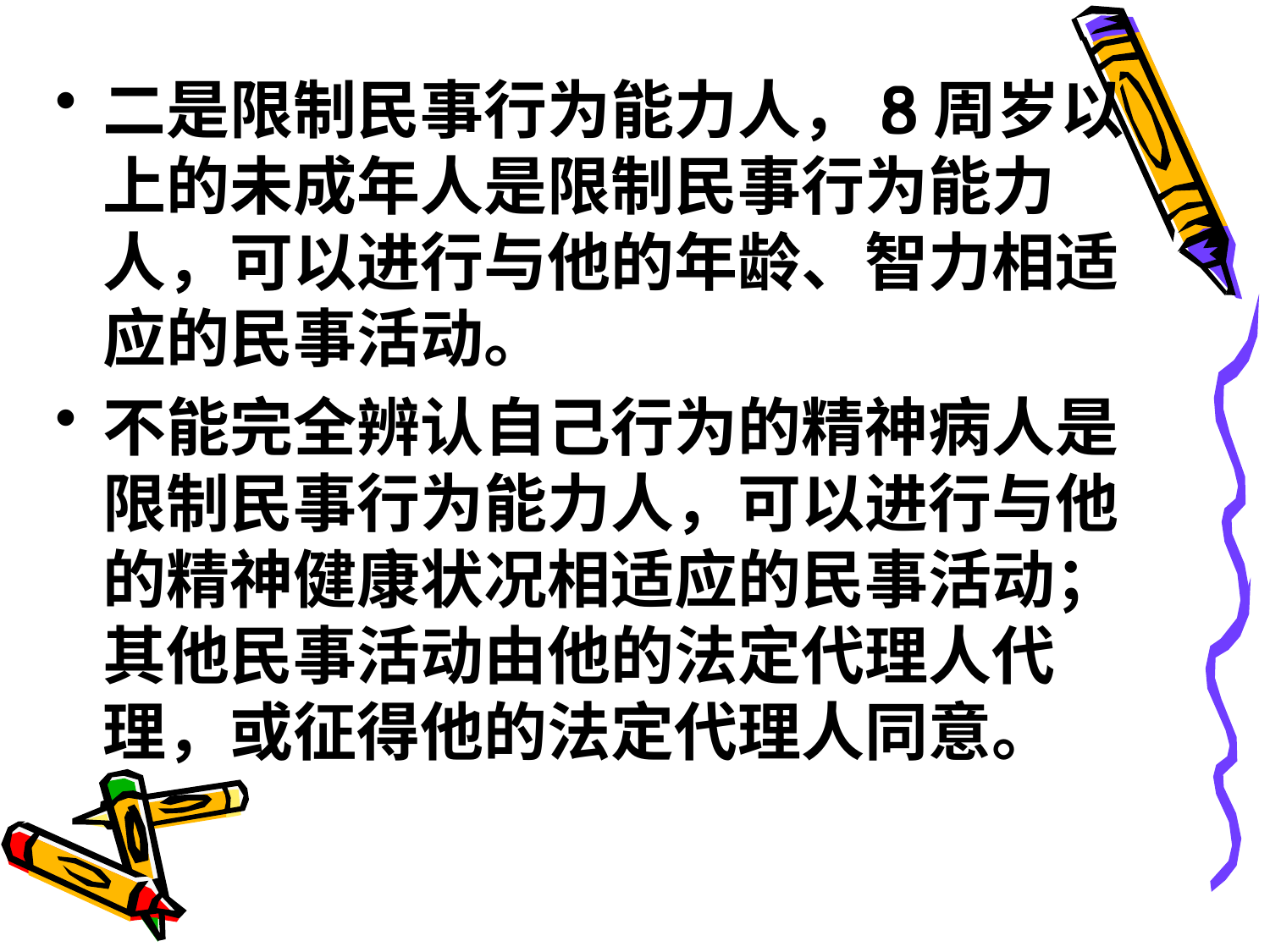

二是限制民事行为能力人，8周岁以上的未成年人是限制民事行为能力人，可以进行与他的年龄、智力相适应的民事活动。
不能完全辨认自己行为的精神病人是限制民事行为能力人，可以进行与他的精神健康状况相适应的民事活动；其他民事活动由他的法定代理人代理，或征得他的法定代理人同意。